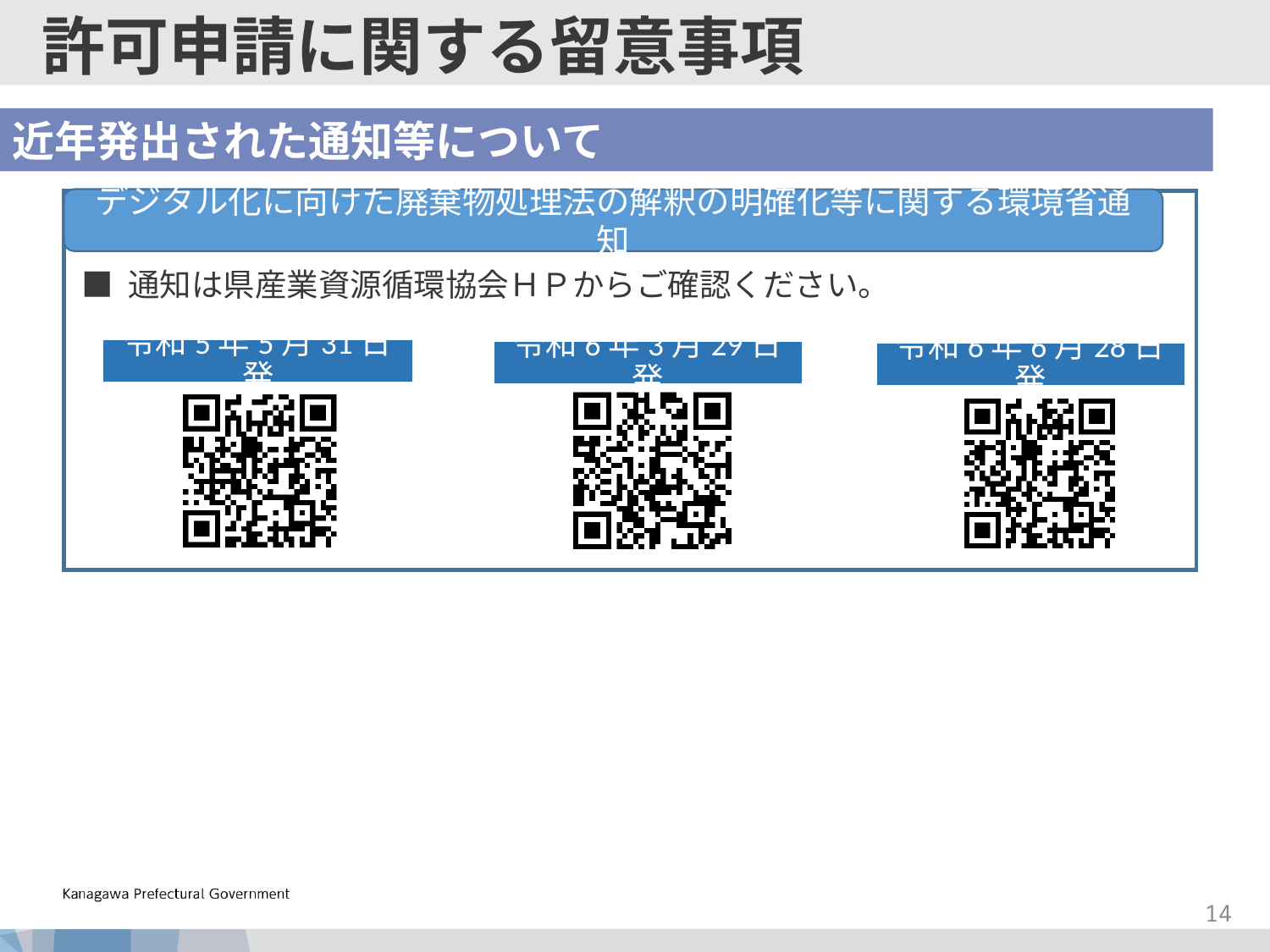

許可申請に関する留意事項
近年発出された通知等について
デジタル化に向けた廃棄物処理法の解釈の明確化等に関する環境省通知

令和5年5月31日発
令和6年3月29日発
令和6年6月28日発
■ 通知は県産業資源循環協会ＨＰからご確認ください。

14